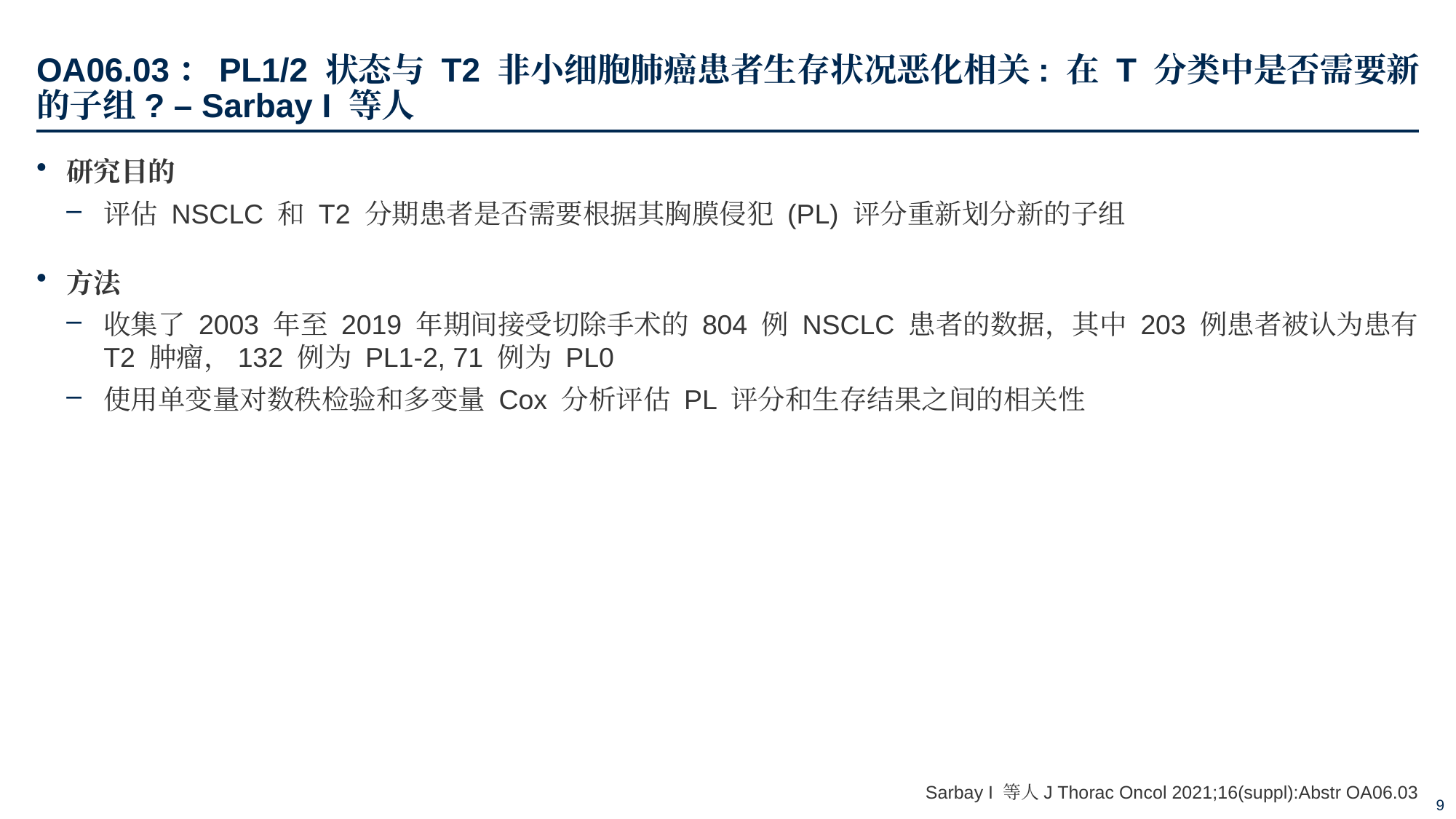

# OA06.03：PL1/2 状态与 T2 非小细胞肺癌患者生存状况恶化相关: 在 T 分类中是否需要新的子组? – Sarbay I 等人
研究目的
评估 NSCLC 和 T2 分期患者是否需要根据其胸膜侵犯 (PL) 评分重新划分新的子组
方法
收集了 2003 年至 2019 年期间接受切除手术的 804 例 NSCLC 患者的数据，其中 203 例患者被认为患有 T2 肿瘤，132 例为 PL1-2, 71 例为 PL0
使用单变量对数秩检验和多变量 Cox 分析评估 PL 评分和生存结果之间的相关性
Sarbay I 等人J Thorac Oncol 2021;16(suppl):Abstr OA06.03